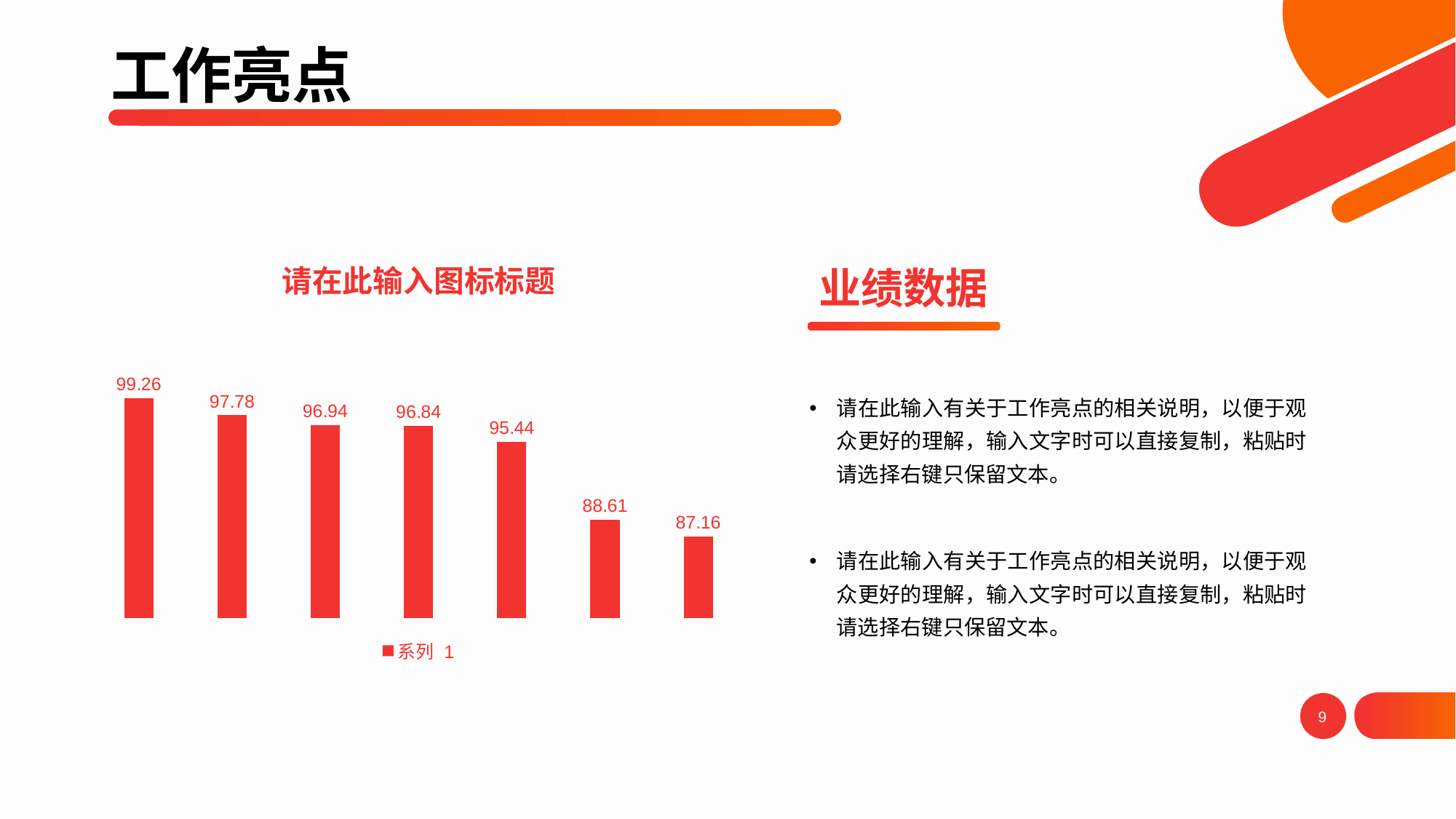

# 工作亮点
请在此输入图标标题
业绩数据

请在此输入有关于工作亮点的相关说明，以便于观众更好的理解，输入文字时可以直接复制，粘贴时请选择右键只保留文本。
请在此输入有关于工作亮点的相关说明，以便于观众更好的理解，输入文字时可以直接复制，粘贴时请选择右键只保留文本。

### Chart

| Category | 系列 1 |
|---|---|
| 类别 1 | 99.26 |
| 类别 2 | 97.78 |
| 类别 3 | 96.94 |
| 类别 4 | 96.84 |
| 类别 5 | 95.44 |
| 类别 6 | 88.61 |
| 类别 7 | 87.16 |
9